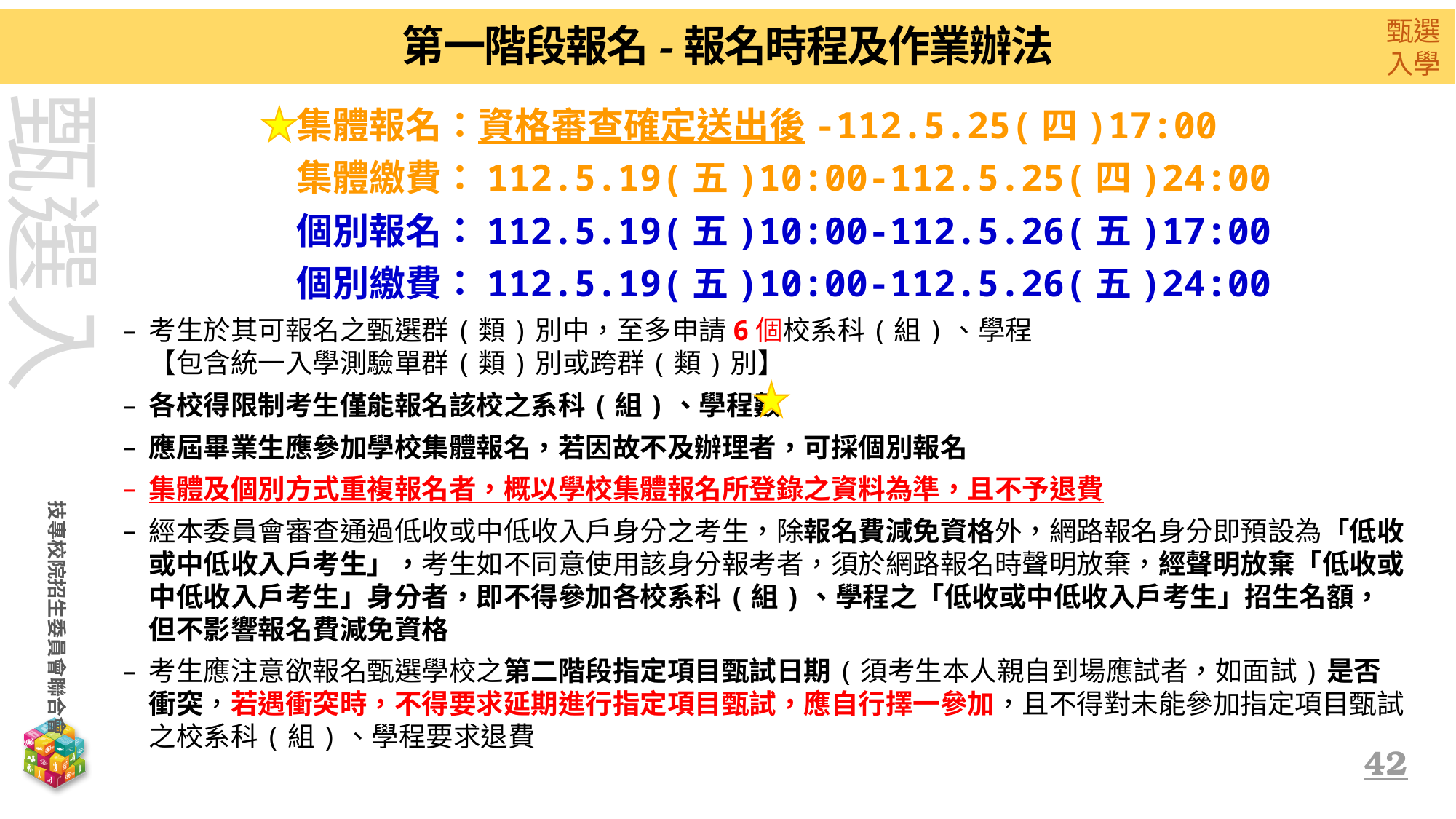

第一階段報名-報名時程及作業辦法
集體報名：資格審查確定送出後-112.5.25(四)17:00
集體繳費：112.5.19(五)10:00-112.5.25(四)24:00
個別報名：112.5.19(五)10:00-112.5.26(五)17:00
個別繳費：112.5.19(五)10:00-112.5.26(五)24:00
考生於其可報名之甄選群(類)別中，至多申請6個校系科(組)、學程
【包含統一入學測驗單群(類)別或跨群(類)別】
各校得限制考生僅能報名該校之系科(組)、學程數
應屆畢業生應參加學校集體報名，若因故不及辦理者，可採個別報名
集體及個別方式重複報名者，概以學校集體報名所登錄之資料為準，且不予退費
經本委員會審查通過低收或中低收入戶身分之考生，除報名費減免資格外，網路報名身分即預設為「低收或中低收入戶考生」，考生如不同意使用該身分報考者，須於網路報名時聲明放棄，經聲明放棄「低收或中低收入戶考生」身分者，即不得參加各校系科(組)、學程之「低收或中低收入戶考生」招生名額，但不影響報名費減免資格
考生應注意欲報名甄選學校之第二階段指定項目甄試日期(須考生本人親自到場應試者，如面試)是否衝突，若遇衝突時，不得要求延期進行指定項目甄試，應自行擇一參加，且不得對未能參加指定項目甄試之校系科(組)、學程要求退費

42